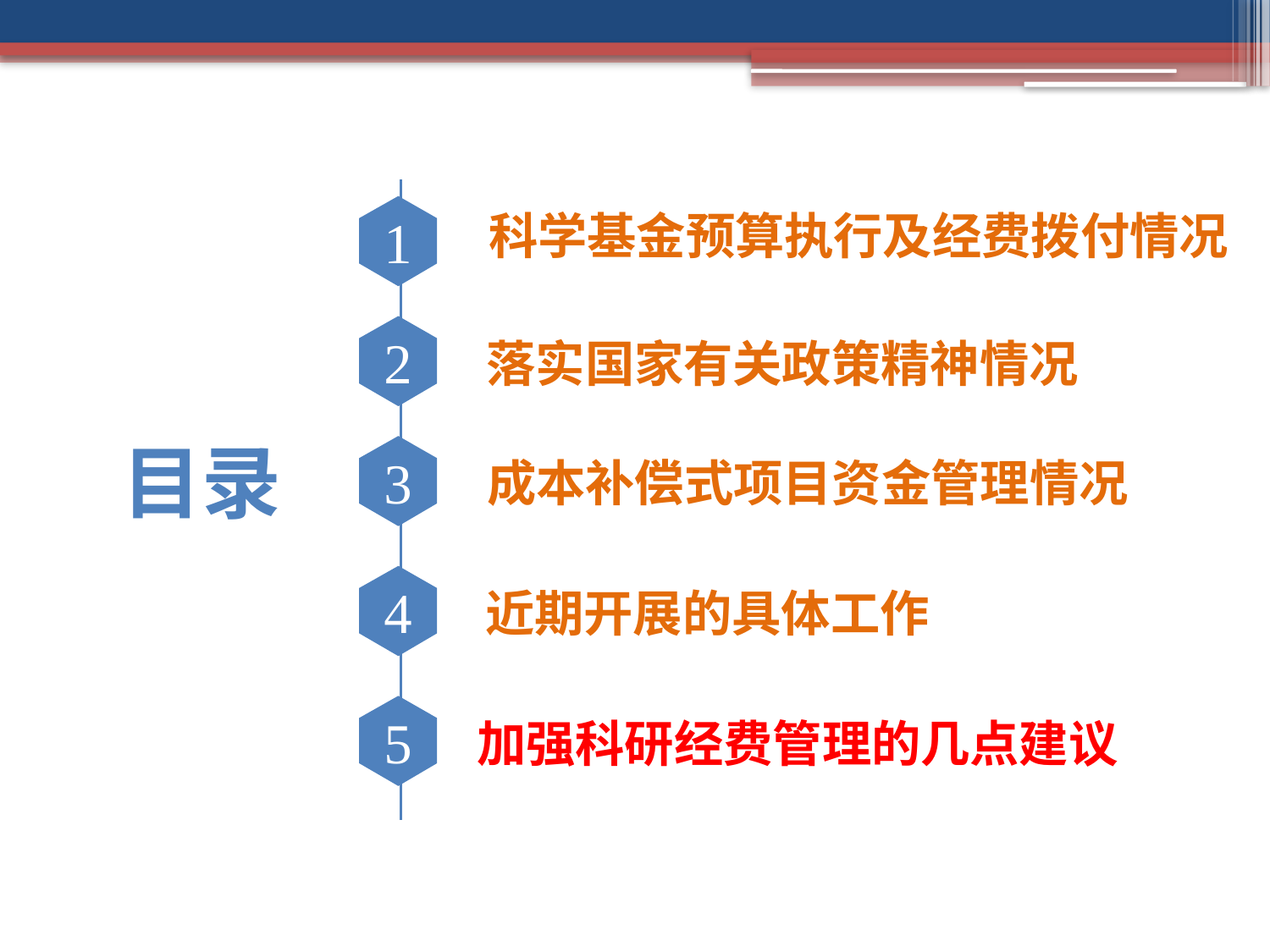

1
科学基金预算执行及经费拨付情况
2
落实国家有关政策精神情况
目录
3
成本补偿式项目资金管理情况
4
近期开展的具体工作
5
加强科研经费管理的几点建议